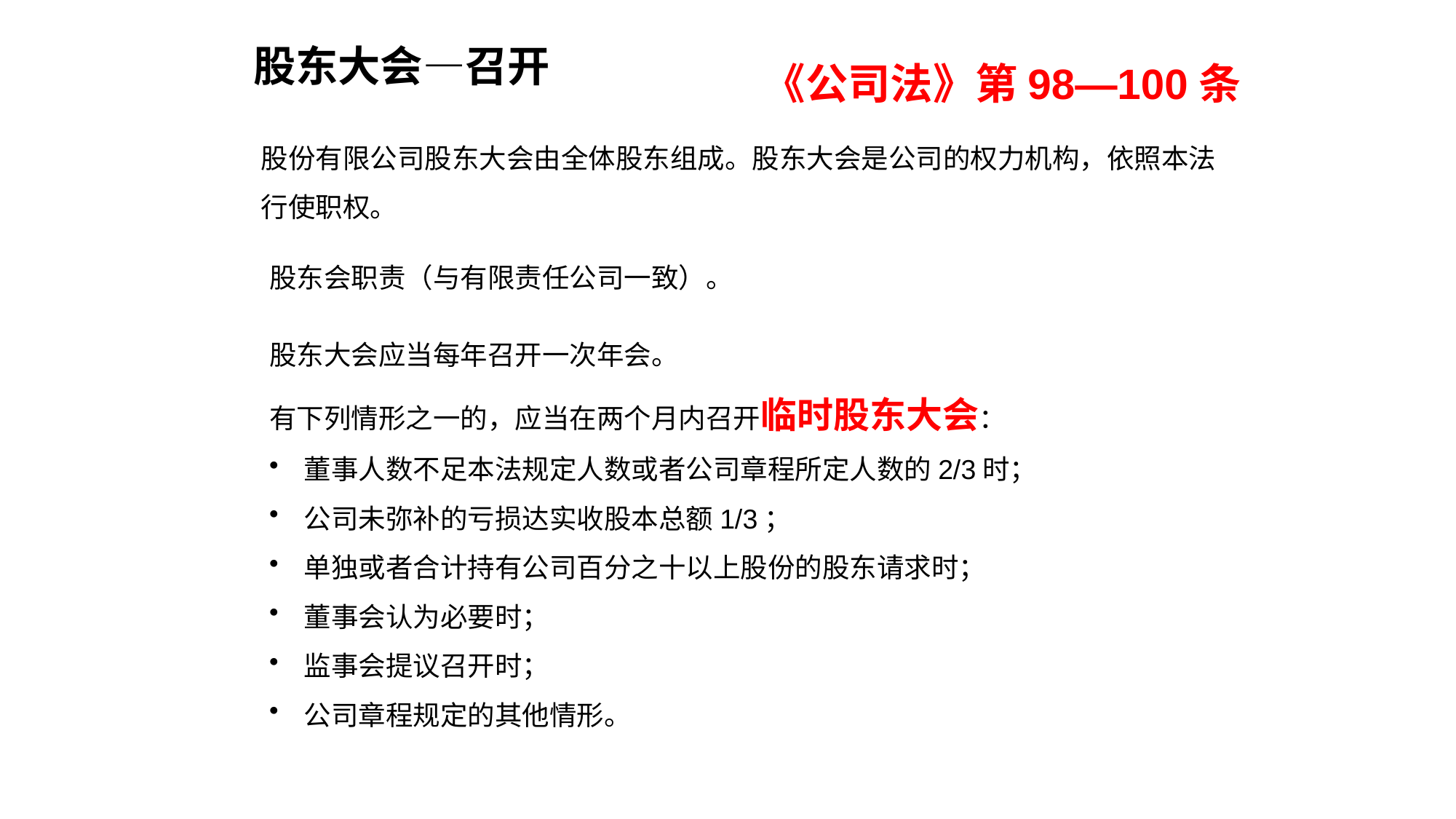

股东大会—召开
《公司法》第98—100条
股份有限公司股东大会由全体股东组成。股东大会是公司的权力机构，依照本法行使职权。
股东会职责（与有限责任公司一致）。
股东大会应当每年召开一次年会。
有下列情形之一的，应当在两个月内召开临时股东大会：
   董事人数不足本法规定人数或者公司章程所定人数的2/3时；
   公司未弥补的亏损达实收股本总额1/3；
   单独或者合计持有公司百分之十以上股份的股东请求时；
   董事会认为必要时；
   监事会提议召开时；
   公司章程规定的其他情形。